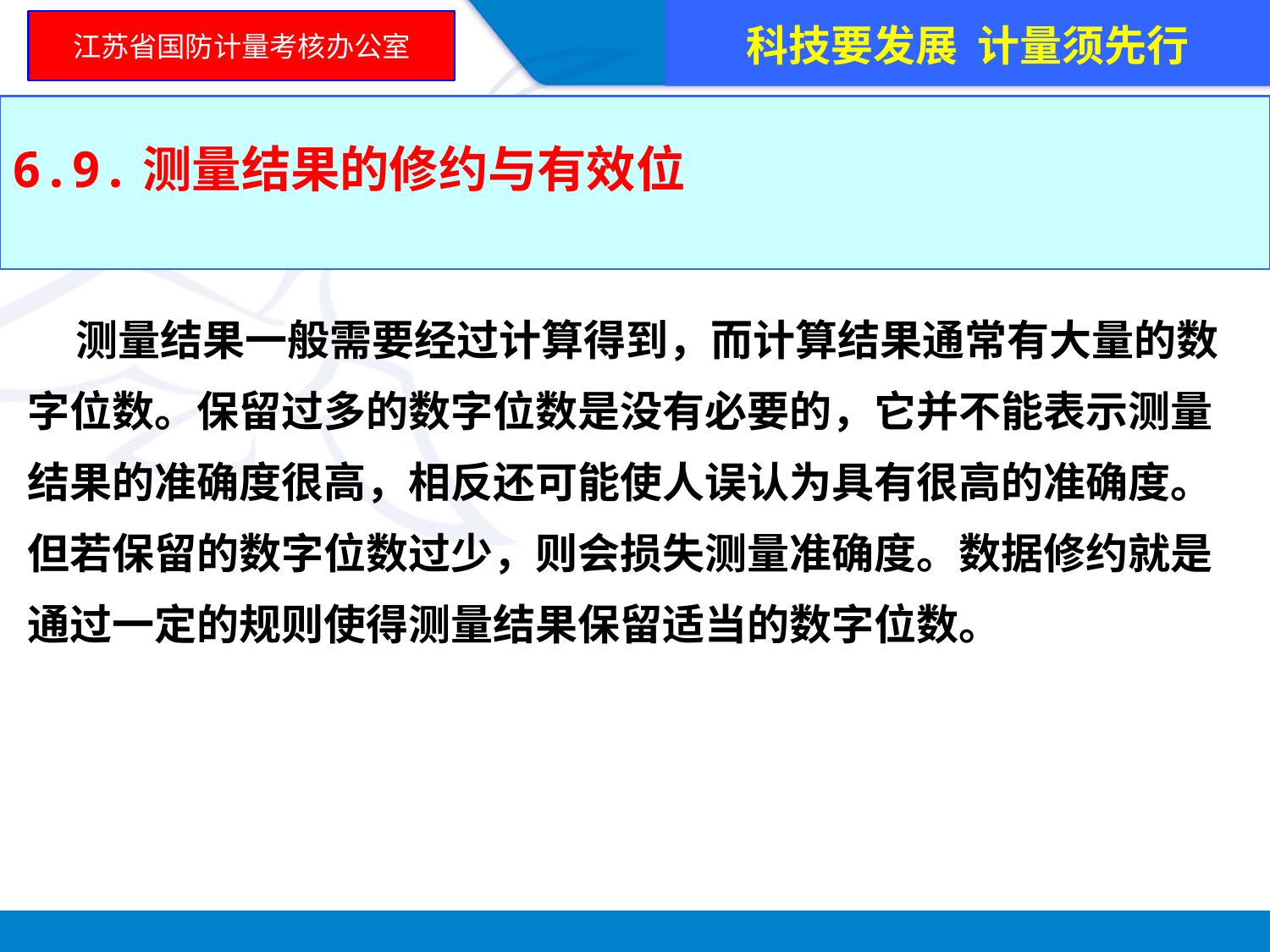

科技要发展  计量须先行
江苏省国防计量考核办公室
6.9.测量结果的修约与有效位

    测量结果一般需要经过计算得到，而计算结果通常有大量的数字位数。保留过多的数字位数是没有必要的，它并不能表示测量结果的准确度很高，相反还可能使人误认为具有很高的准确度。但若保留的数字位数过少，则会损失测量准确度。数据修约就是通过一定的规则使得测量结果保留适当的数字位数。